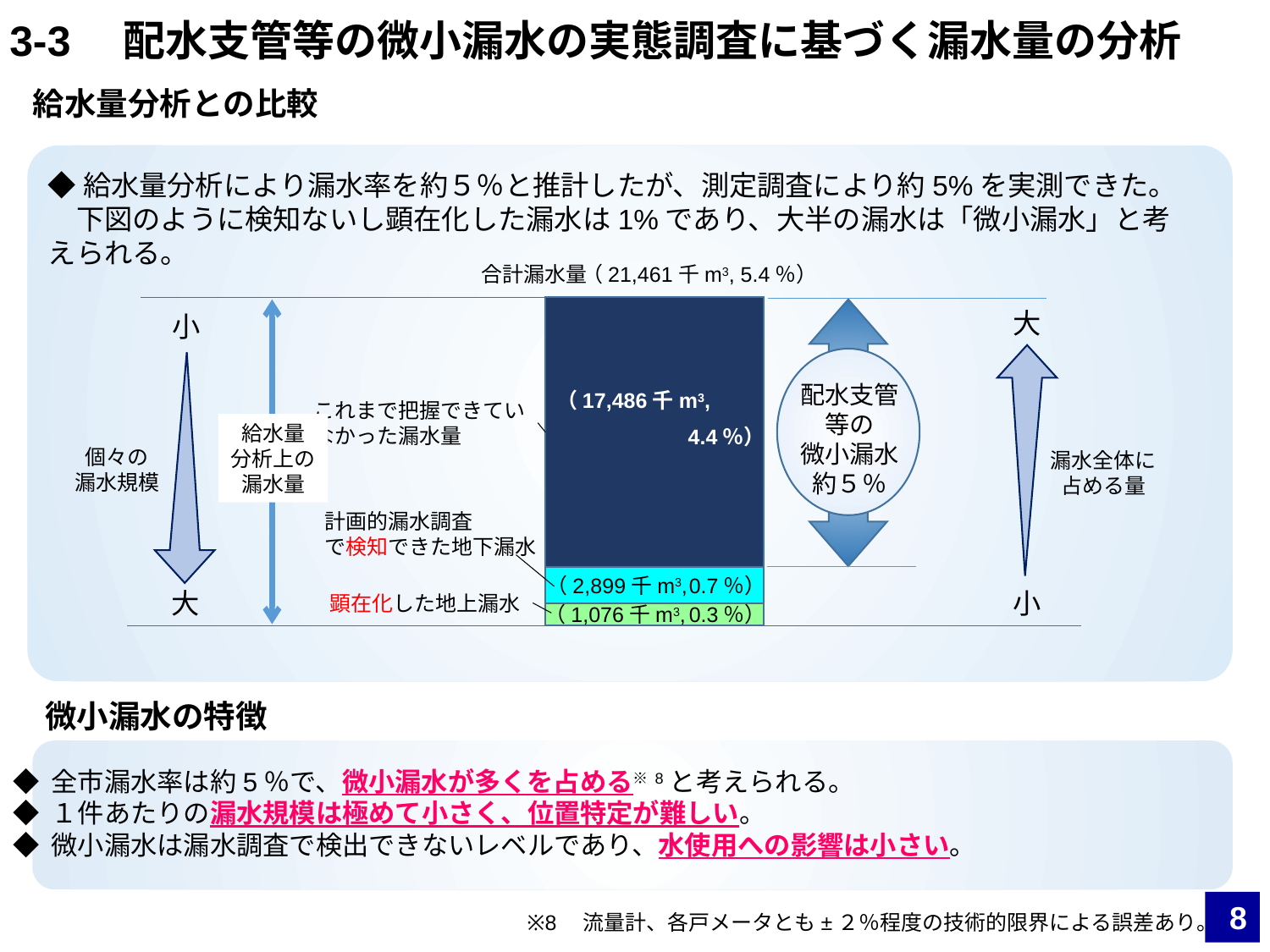

3-3　配水支管等の微小漏水の実態調査に基づく漏水量の分析
給水量分析との比較
ｘ
◆給水量分析により漏水率を約５％と推計したが、測定調査により約5%を実測できた。
　下図のように検知ないし顕在化した漏水は1%であり、大半の漏水は「微小漏水」と考えられる。
合計漏水量
（21,461千m3,
5.4％）

大
小

配水支管
等の
微小漏水
約５％
（17,486千m3,
これまで把握できてい
なかった漏水量
給水量
分析上の
漏水量
4.4％）
個々の
漏水規模
漏水全体に
占める量
計画的漏水調査
で検知できた地下漏水
（2,899千m3,
0.7％）

小
大
顕在化した地上漏水
（1,076千m3,
0.3％）

微小漏水の特徴

◆ 全市漏水率は約5％で、微小漏水が多くを占める※8と考えられる。
◆ １件あたりの漏水規模は極めて小さく、位置特定が難しい。
◆ 微小漏水は漏水調査で検出できないレベルであり、水使用への影響は小さい。
8
※8　流量計、各戸メータとも±２％程度の技術的限界による誤差あり。